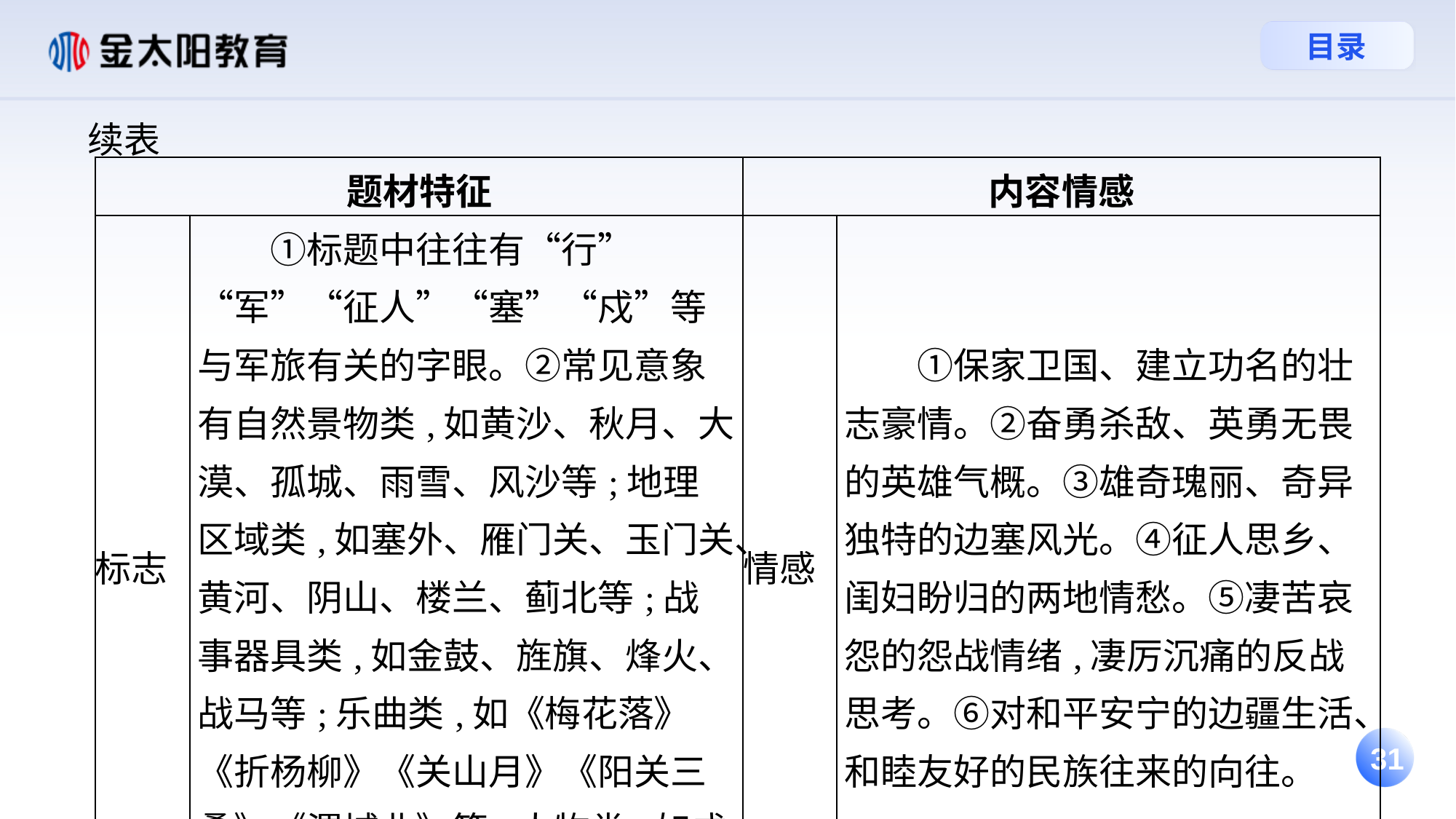

续表
| 题材特征 |  | 内容情感 |  |
| --- | --- | --- | --- |
| 标志 | ①标题中往往有“行”“军”“征人”“塞”“戍”等与军旅有关的字眼。②常见意象有自然景物类,如黄沙、秋月、大漠、孤城、雨雪、风沙等;地理区域类,如塞外、雁门关、玉门关、黄河、阴山、楼兰、蓟北等;战事器具类,如金鼓、旌旗、烽火、战马等;乐曲类,如《梅花落》《折杨柳》《关山月》《阳关三叠》《渭城曲》等;人物类,如戍卒、将帅、胡人、单于等。 | 情感 | ①保家卫国、建立功名的壮志豪情。②奋勇杀敌、英勇无畏的英雄气概。③雄奇瑰丽、奇异独特的边塞风光。④征人思乡、闺妇盼归的两地情愁。⑤凄苦哀怨的怨战情绪,凄厉沉痛的反战思考。⑥对和平安宁的边疆生活、和睦友好的民族往来的向往。 |